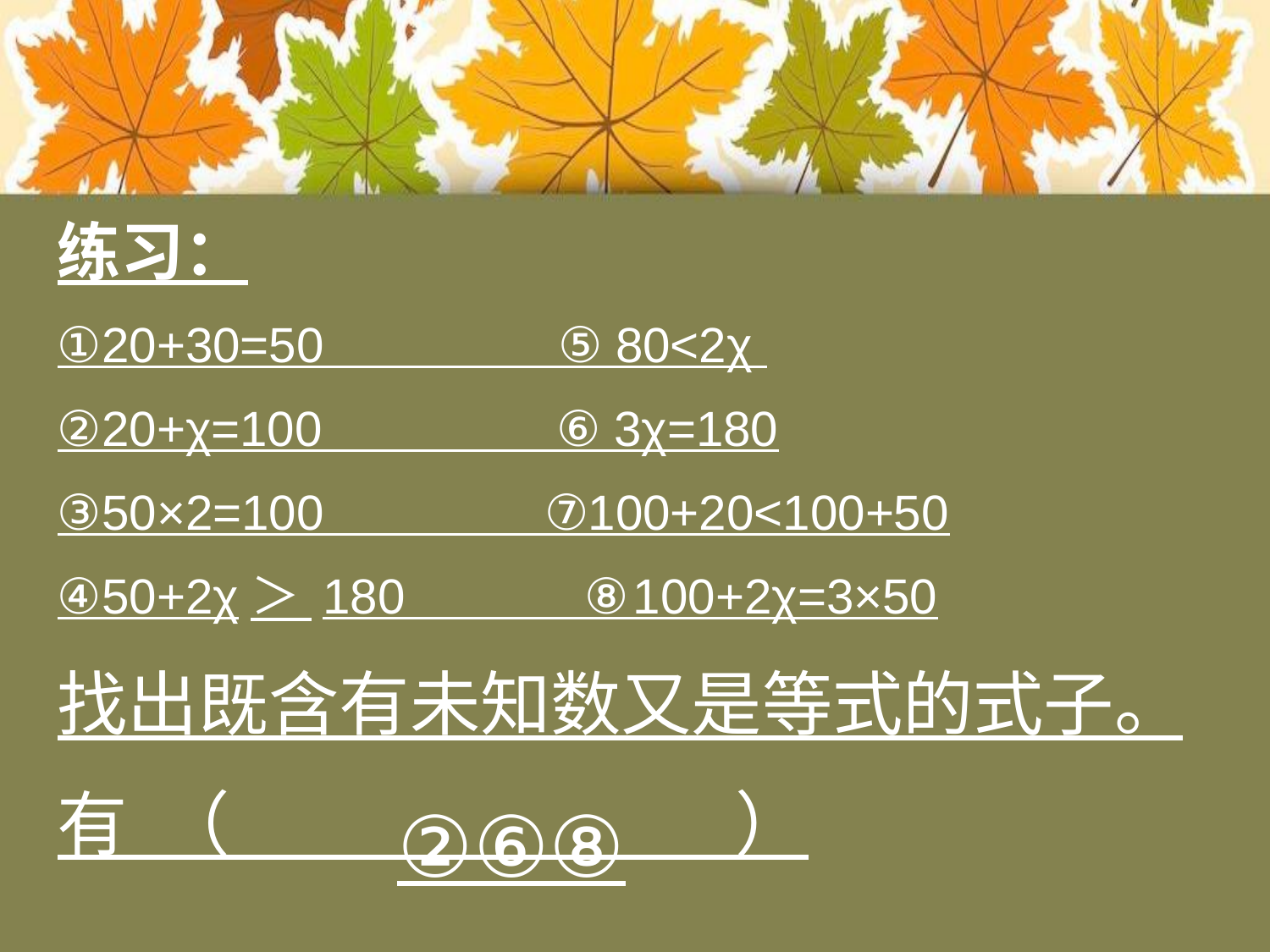

练习：
①20+30=50                 ⑤ 80<2χ
②20+χ=100                 ⑥ 3χ=180
③50×2=100                ⑦100+20<100+50
④50+2χ＞ 180             ⑧100+2χ=3×50
找出既含有未知数又是等式的式子。
有  （                                ）
②⑥⑧